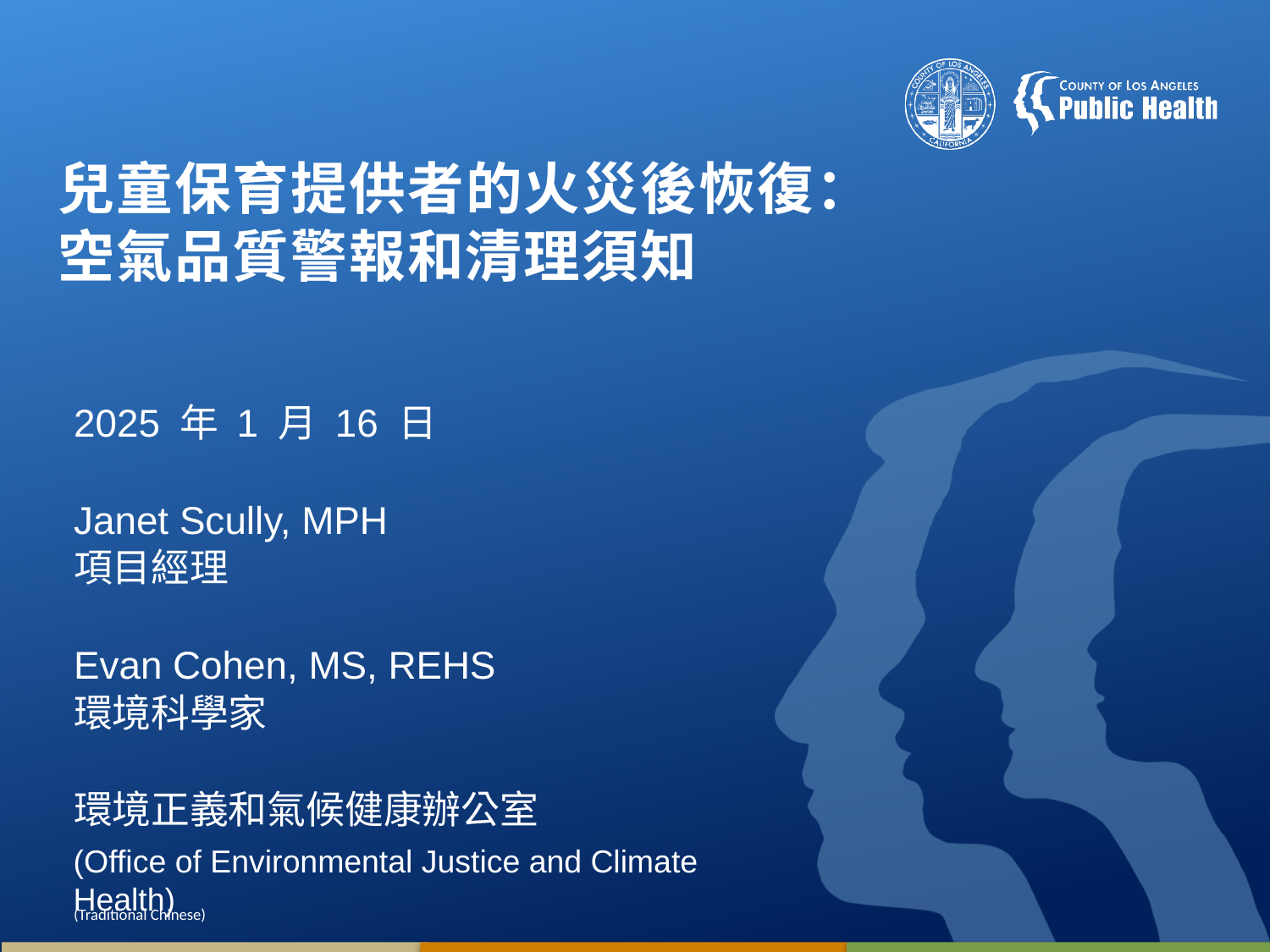

# 兒童保育提供者的火災後恢復： 空氣品質警報和清理須知
2025 年 1 月 16 日

Janet Scully, MPH
項目經理

Evan Cohen, MS, REHS
環境科學家

環境正義和氣候健康辦公室

(Traditional Chinese)

(Office of Environmental Justice and Climate Health)